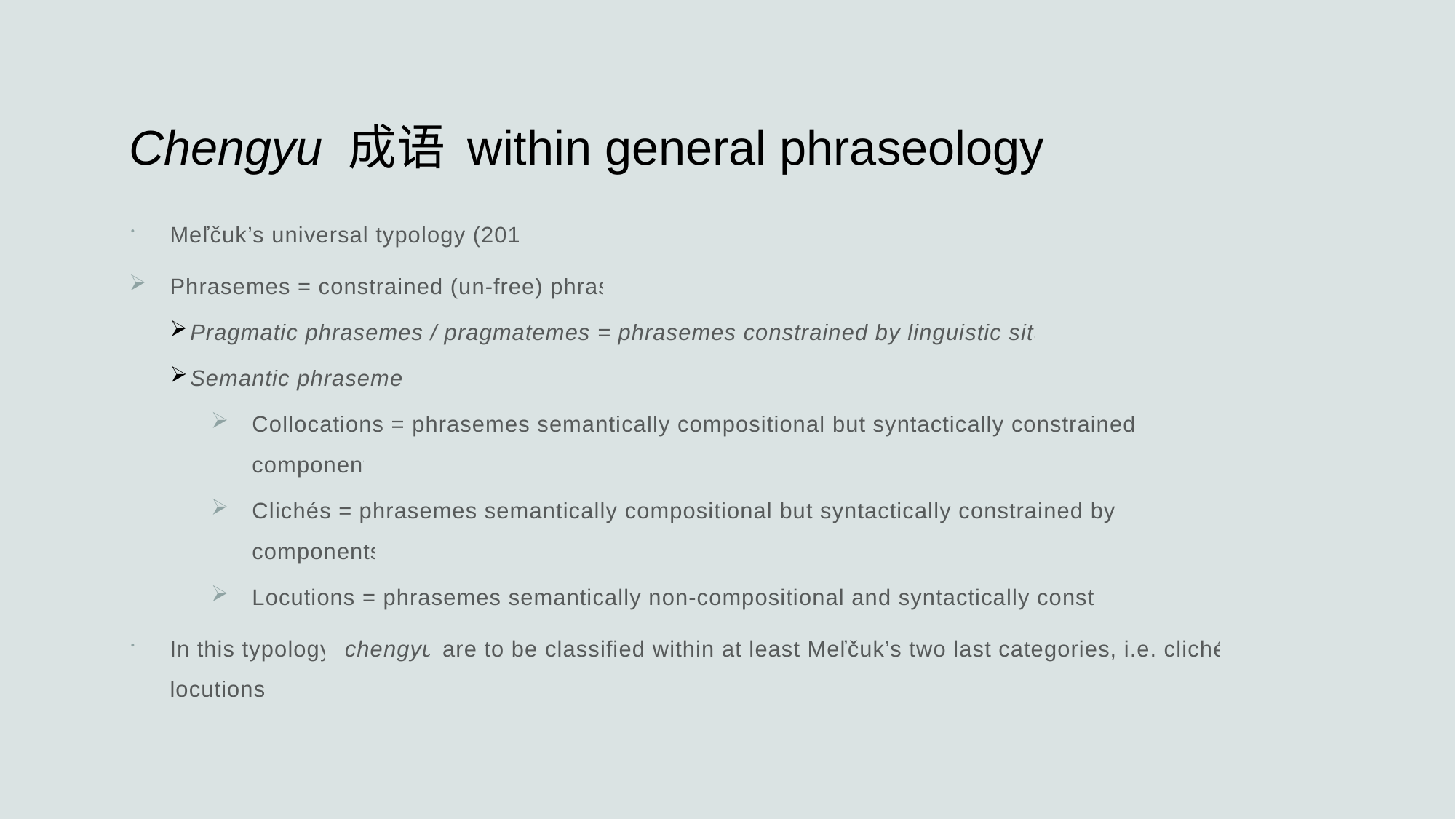

# Chengyu 成语 within general phraseology
Meľčuk’s universal typology (2011):
Phrasemes = constrained (un-free) phrases
 Pragmatic phrasemes / pragmatemes = phrasemes constrained by linguistic situation
 Semantic phrasemes
Collocations = phrasemes semantically compositional but syntactically constrained by one component
Clichés = phrasemes semantically compositional but syntactically constrained by all the components
Locutions = phrasemes semantically non-compositional and syntactically constrained
In this typology, chengyu are to be classified within at least Meľčuk’s two last categories, i.e. clichés and locutions.